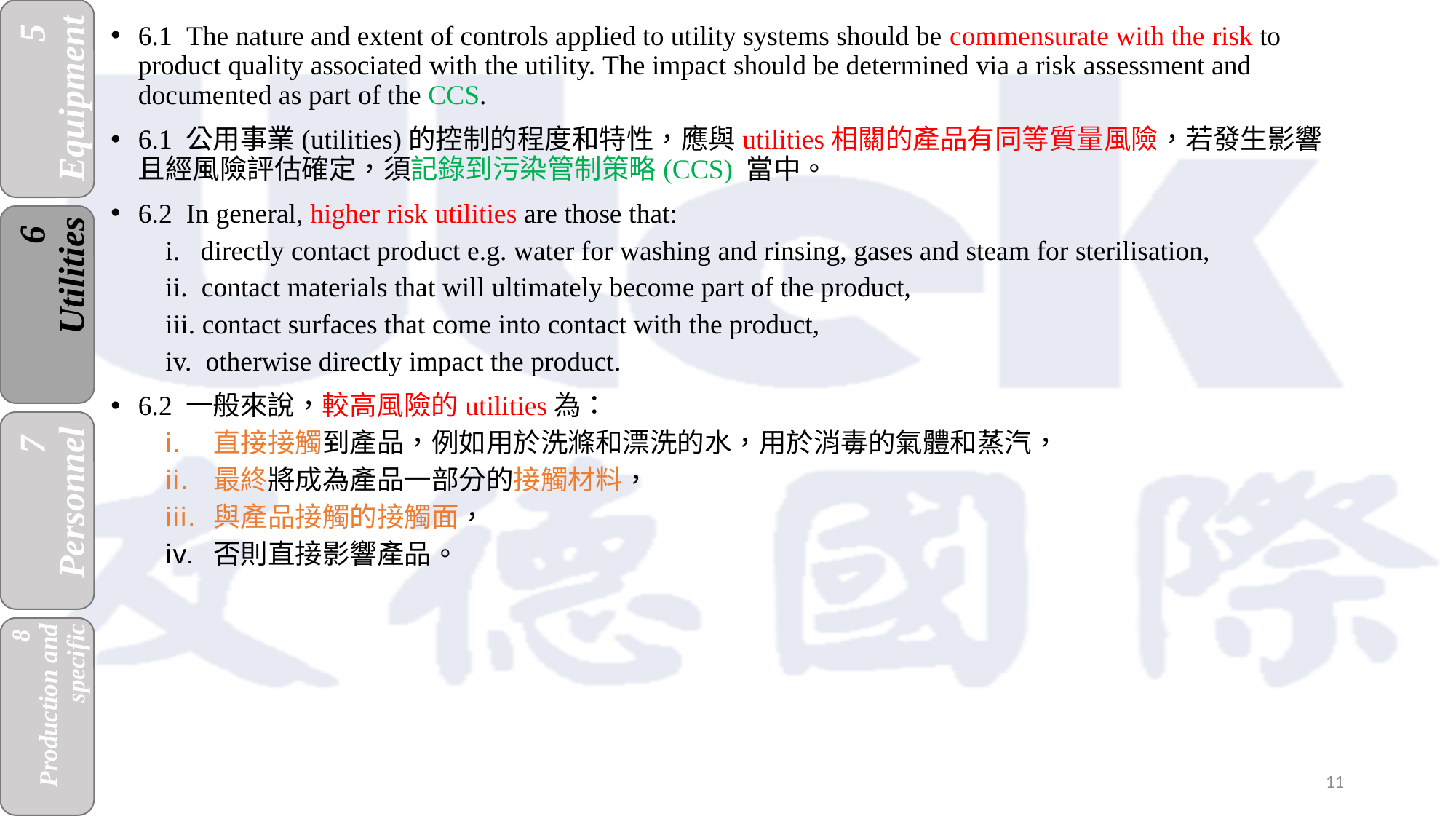

6.1  The nature and extent of controls applied to utility systems should be commensurate with the risk to product quality associated with the utility. The impact should be determined via a risk assessment and documented as part of the CCS.
6.1 公用事業(utilities)的控制的程度和特性，應與utilities相關的產品有同等質量風險，若發生影響且經風險評估確定，須記錄到污染管制策略(CCS) 當中。
6.2  In general, higher risk utilities are those that:
i.   directly contact product e.g. water for washing and rinsing, gases and steam for sterilisation,
ii.  contact materials that will ultimately become part of the product,
iii. contact surfaces that come into contact with the product,
iv.  otherwise directly impact the product.
6.2 一般來說，較高風險的utilities為：
直接接觸到產品，例如用於洗滌和漂洗的水，用於消毒的氣體和蒸汽，
最終將成為產品一部分的接觸材料，
與產品接觸的接觸面，
否則直接影響產品。
11